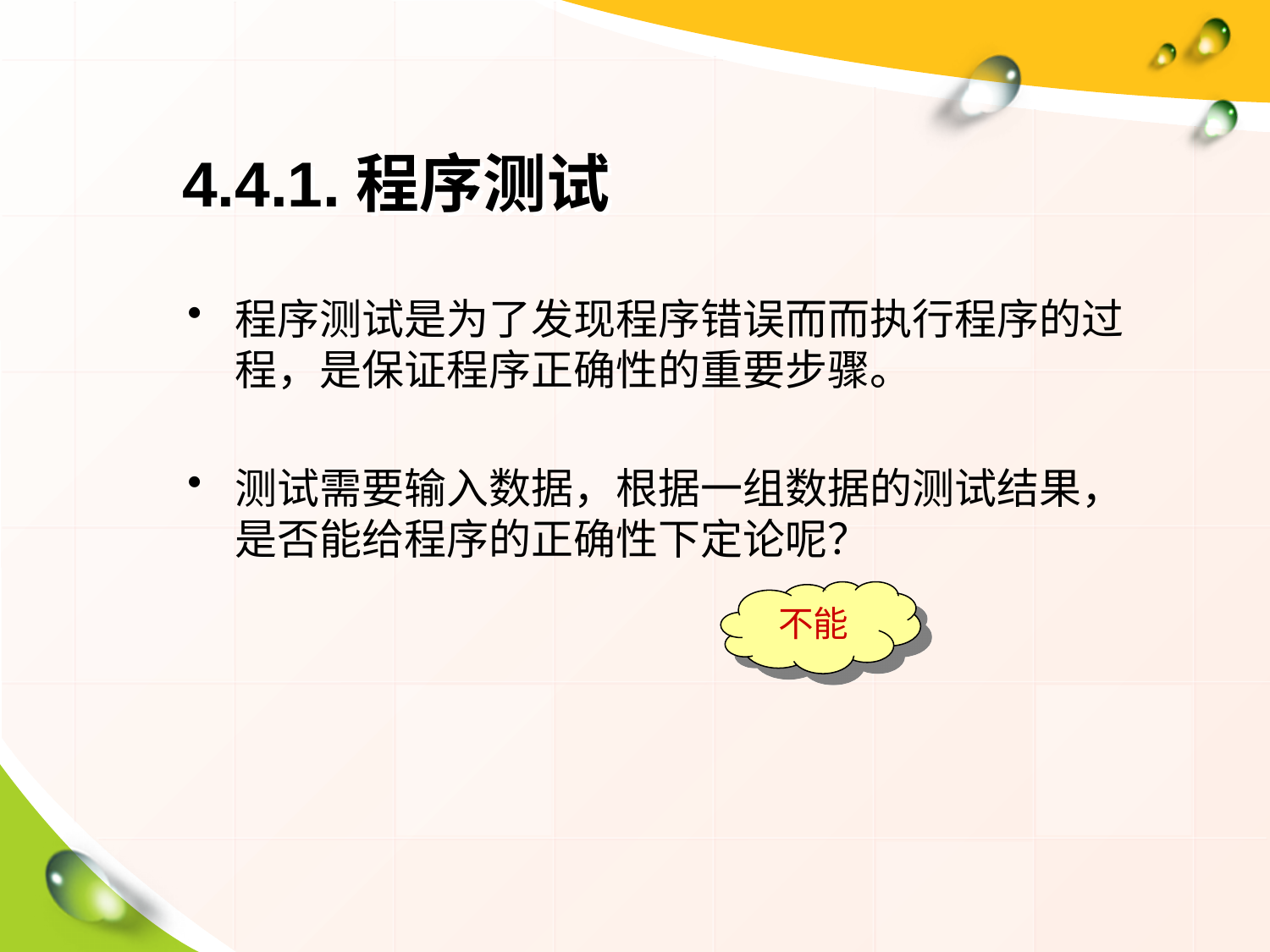

# 4.4.1.程序测试
程序测试是为了发现程序错误而而执行程序的过程，是保证程序正确性的重要步骤。

测试需要输入数据，根据一组数据的测试结果，是否能给程序的正确性下定论呢？

不能